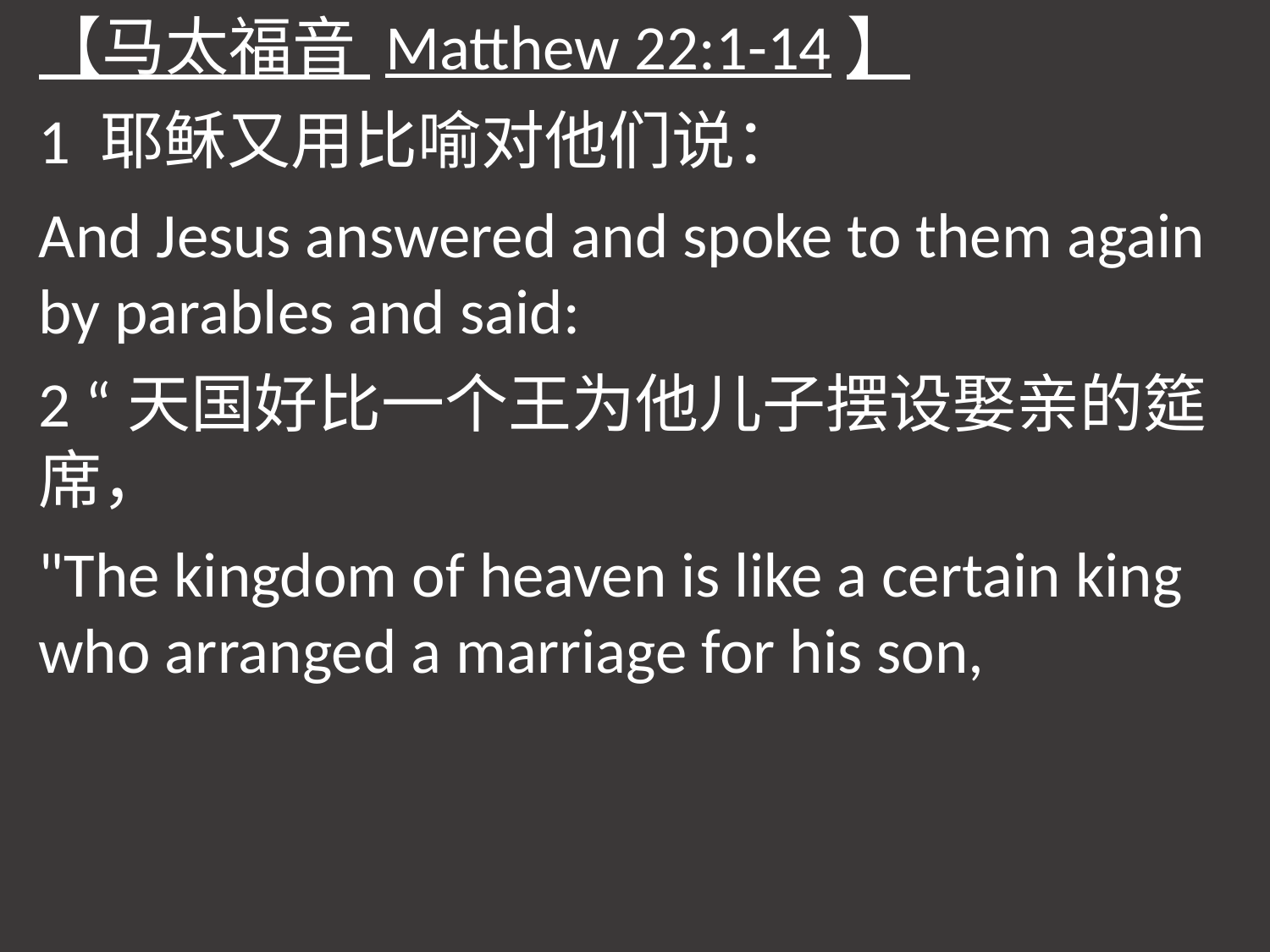

【马太福音 Matthew 22:1-14】
1 耶稣又用比喻对他们说：
And Jesus answered and spoke to them again by parables and said:
2 “天国好比一个王为他儿子摆设娶亲的筵席，
"The kingdom of heaven is like a certain king who arranged a marriage for his son,